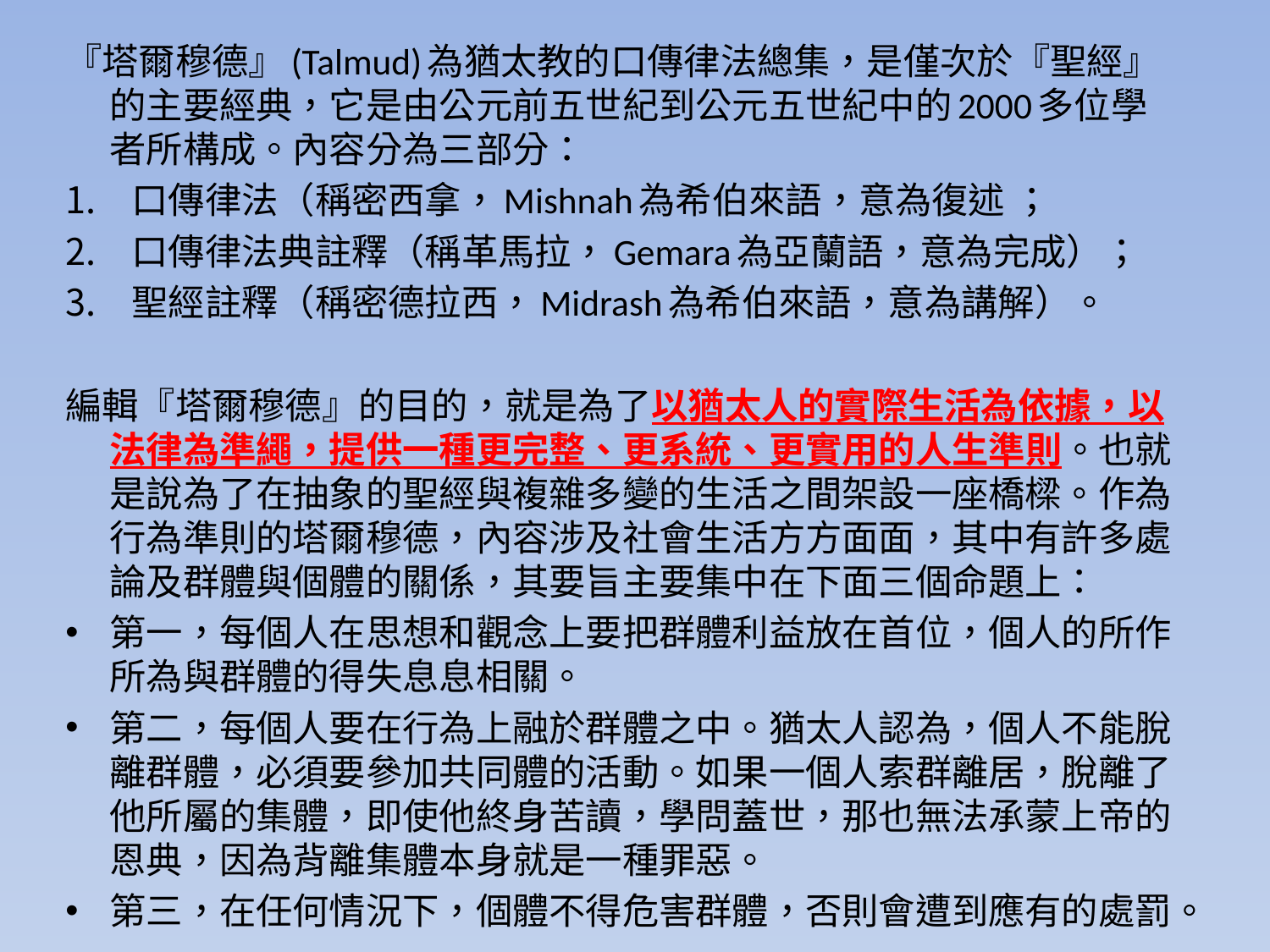

『塔爾穆德』(Talmud)為猶太教的口傳律法總集，是僅次於『聖經』的主要經典，它是由公元前五世紀到公元五世紀中的2000多位學者所構成。內容分為三部分：
口傳律法（稱密西拿，Mishnah為希伯來語，意為復述 ；
口傳律法典註釋（稱革馬拉，Gemara為亞蘭語，意為完成）；
聖經註釋（稱密德拉西，Midrash為希伯來語，意為講解）。

編輯『塔爾穆德』的目的，就是為了以猶太人的實際生活為依據，以法律為準繩，提供一種更完整、更系統、更實用的人生準則。也就是說為了在抽象的聖經與複雜多變的生活之間架設一座橋樑。作為行為準則的塔爾穆德，內容涉及社會生活方方面面，其中有許多處論及群體與個體的關係，其要旨主要集中在下面三個命題上：
第一，每個人在思想和觀念上要把群體利益放在首位，個人的所作所為與群體的得失息息相關。
第二，每個人要在行為上融於群體之中。猶太人認為，個人不能脫離群體，必須要參加共同體的活動。如果一個人索群離居，脫離了他所屬的集體，即使他終身苦讀，學問蓋世，那也無法承蒙上帝的恩典，因為背離集體本身就是一種罪惡。
第三，在任何情況下，個體不得危害群體，否則會遭到應有的處罰。